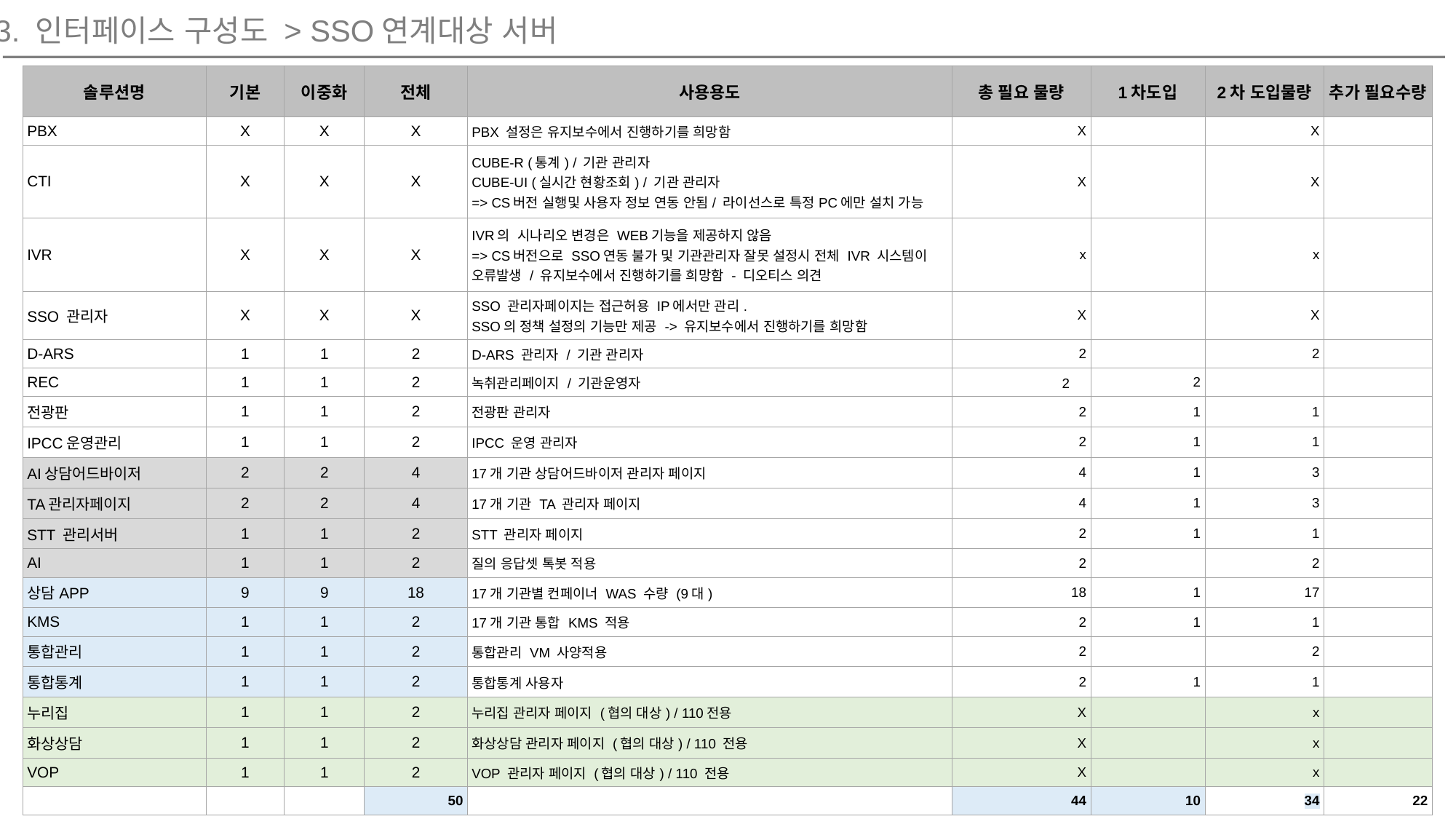

3. 인터페이스 구성도 > SSO연계대상 서버
| 솔루션명 | 기본 | 이중화 | 전체 | 사용용도 | 총 필요 물량 | 1차도입 | 2차 도입물량 | 추가 필요수량 |
| --- | --- | --- | --- | --- | --- | --- | --- | --- |
| PBX | X | X | X | PBX 설정은 유지보수에서 진행하기를 희망함 | X |  | X |  |
| CTI | X | X | X | CUBE-R (통계) / 기관 관리자 CUBE-UI (실시간 현황조회) / 기관 관리자 => CS버전 실행및 사용자 정보 연동 안됨/ 라이선스로 특정PC에만 설치 가능 | X |  | X |  |
| IVR | X | X | X | IVR의 시나리오 변경은 WEB기능을 제공하지 않음 => CS버전으로 SSO연동 불가 및 기관관리자 잘못 설정시 전체 IVR 시스템이 오류발생 / 유지보수에서 진행하기를 희망함 - 디오티스 의견 | x |  | x |  |
| SSO 관리자 | X | X | X | SSO 관리자페이지는 접근허용 IP에서만 관리. SSO의 정책 설정의 기능만 제공 -> 유지보수에서 진행하기를 희망함 | X |  | X |  |
| D-ARS | 1 | 1 | 2 | D-ARS 관리자 / 기관 관리자 | 2 |  | 2 |  |
| REC | 1 | 1 | 2 | 녹취관리페이지 / 기관운영자 | 2 | 2 |  |  |
| 전광판 | 1 | 1 | 2 | 전광판 관리자 | 2 | 1 | 1 |  |
| IPCC운영관리 | 1 | 1 | 2 | IPCC 운영 관리자 | 2 | 1 | 1 |  |
| AI상담어드바이저 | 2 | 2 | 4 | 17개 기관 상담어드바이저 관리자 페이지 | 4 | 1 | 3 |  |
| TA관리자페이지 | 2 | 2 | 4 | 17개 기관 TA 관리자 페이지 | 4 | 1 | 3 |  |
| STT 관리서버 | 1 | 1 | 2 | STT 관리자 페이지 | 2 | 1 | 1 |  |
| AI | 1 | 1 | 2 | 질의 응답셋 톡봇 적용 | 2 |  | 2 |  |
| 상담APP | 9 | 9 | 18 | 17개 기관별 컨페이너 WAS 수량 (9대) | 18 | 1 | 17 |  |
| KMS | 1 | 1 | 2 | 17개 기관 통합 KMS 적용 | 2 | 1 | 1 |  |
| 통합관리 | 1 | 1 | 2 | 통합관리 VM 사양적용 | 2 |  | 2 |  |
| 통합통계 | 1 | 1 | 2 | 통합통계 사용자 | 2 | 1 | 1 |  |
| 누리집 | 1 | 1 | 2 | 누리집 관리자 페이지 (협의 대상) / 110전용 | X |  | x |  |
| 화상상담 | 1 | 1 | 2 | 화상상담 관리자 페이지 (협의 대상) / 110 전용 | X |  | x |  |
| VOP | 1 | 1 | 2 | VOP 관리자 페이지 (협의 대상) / 110 전용 | X |  | x |  |
|  |  |  | 50 |  | 44 | 10 | 34 | 22 |